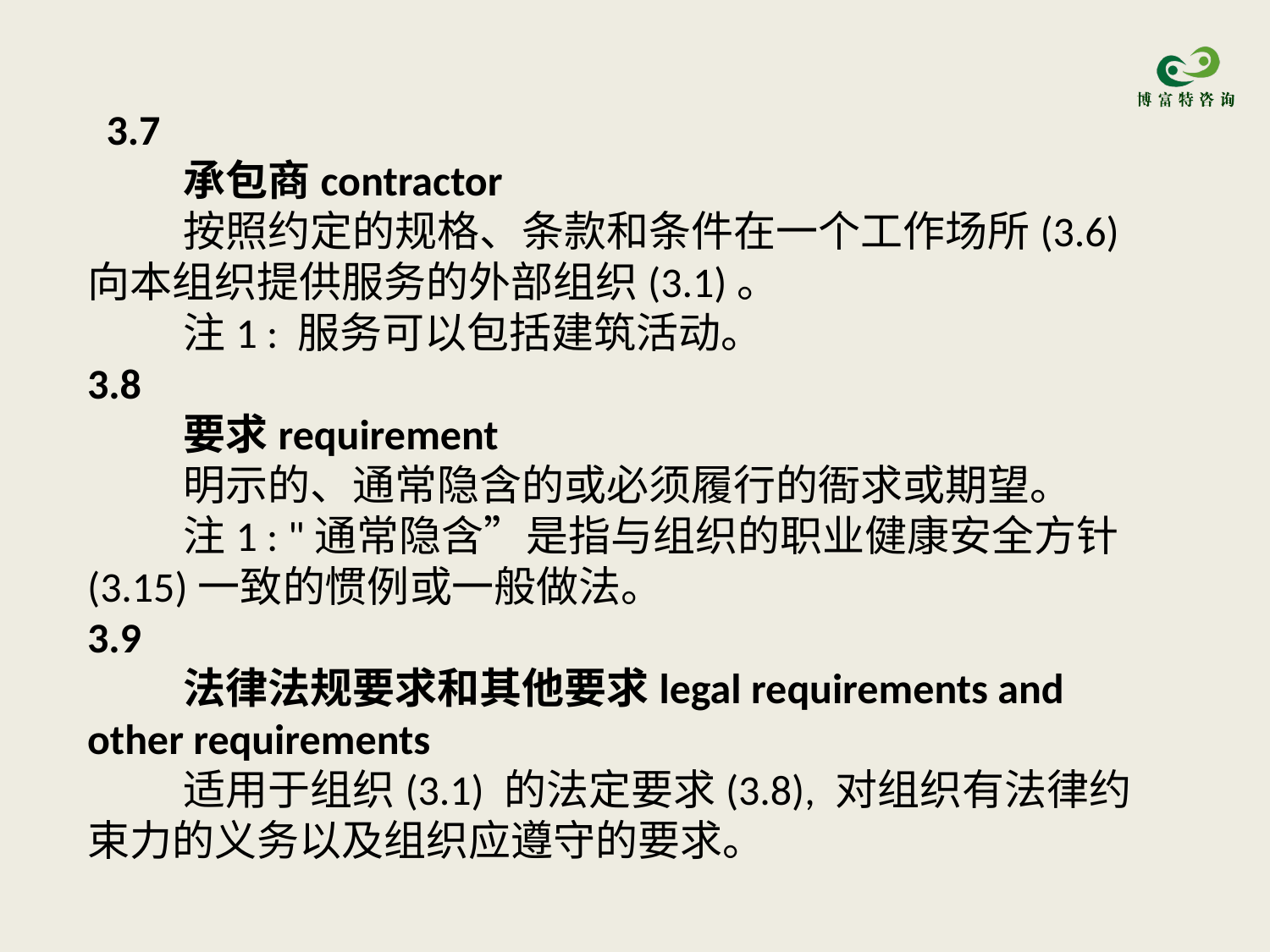

3.7
         承包商contractor
         按照约定的规格、条款和条件在一个工作场所(3.6) 向本组织提供服务的外部组织(3.1)。
         注1 : 服务可以包括建筑活动。
3.8
         要求requirement
         明示的、通常隐含的或必须履行的衙求或期望。
         注1 : "通常隐含”是指与组织的职业健康安全方针(3.15)一致的惯例或一般做法。
3.9
         法律法规要求和其他要求legal requirements and other requirements
         适用于组织(3.1) 的法定要求(3.8), 对组织有法律约束力的义务以及组织应遵守的要求。